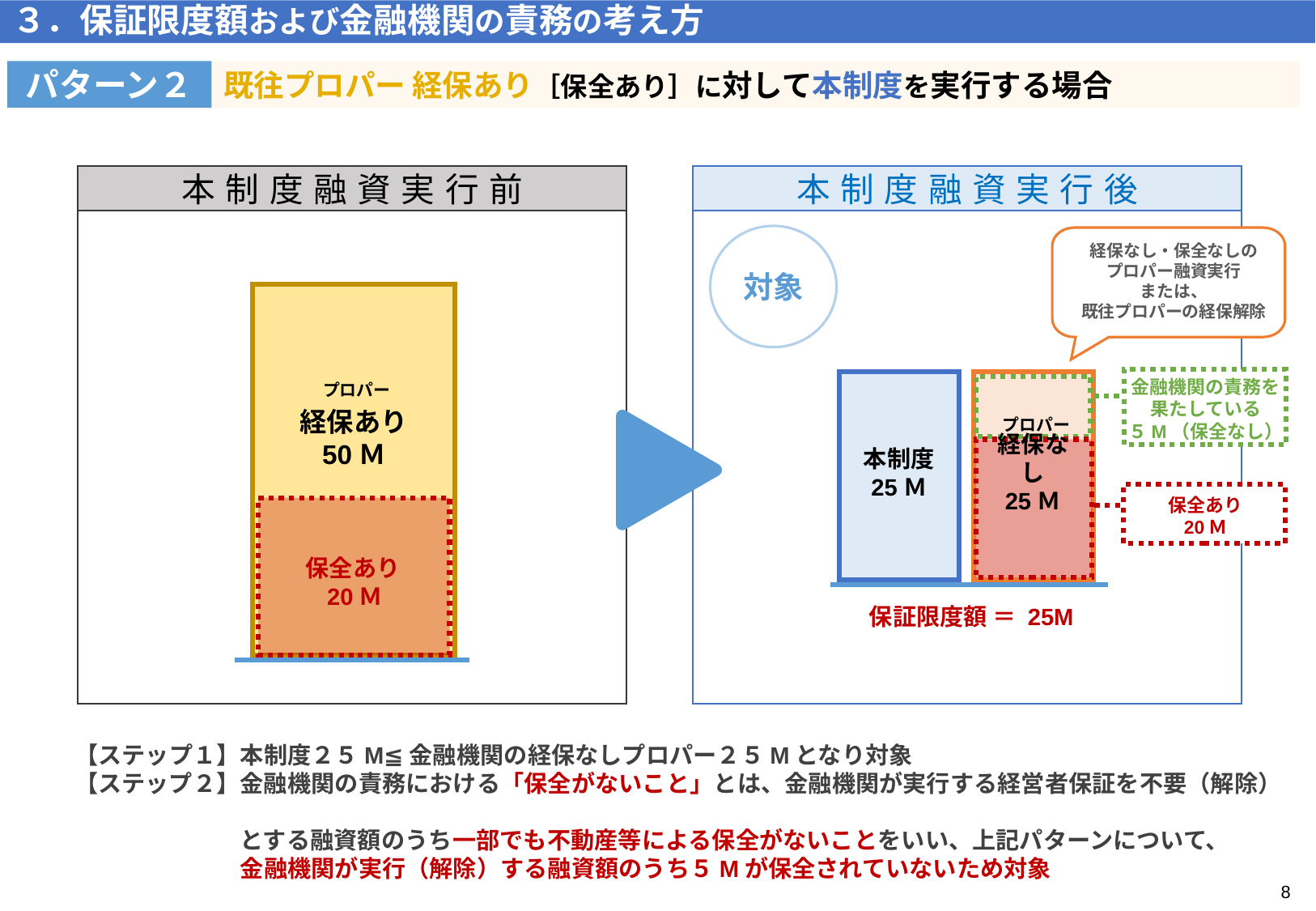

３．保証限度額および金融機関の責務の考え方
パターン２
既往プロパー 経保あり［保全あり］に対して本制度を実行する場合
本制度融資実行前

本制度融資実行後

対象

経保なし・保全なしの
プロパー融資実行
または、
既往プロパーの経保解除
経保あり
50Ｍ

プロパー

金融機関の責務を
果たしている
５M（保全なし）
プロパー

本制度
25Ｍ
経保なし
25Ｍ

保全あり
20Ｍ

保全あり20Ｍ
保証限度額 ＝ 25M
【ステップ１】本制度２５M≦金融機関の経保なしプロパー２５Mとなり対象
【ステップ２】金融機関の責務における「保全がないこと」とは、金融機関が実行する経営者保証を不要（解除）
　　　　　　　とする融資額のうち一部でも不動産等による保全がないことをいい、上記パターンについて、
　　　　　　　金融機関が実行（解除）する融資額のうち５Mが保全されていないため対象
8